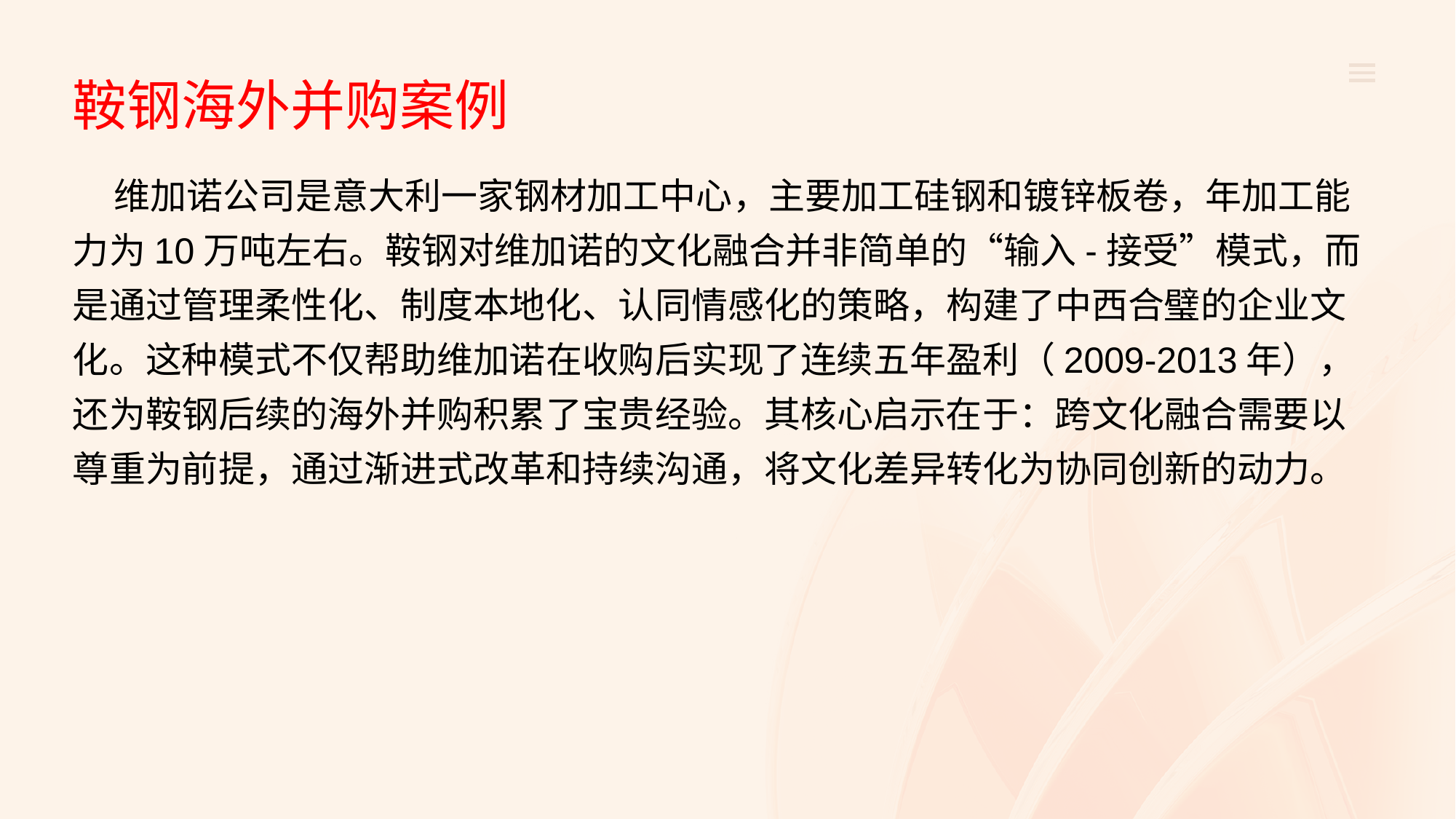

鞍钢海外并购案例
    维加诺公司是意大利一家钢材加工中心，主要加工硅钢和镀锌板卷，年加工能力为10万吨左右。鞍钢对维加诺的文化融合并非简单的“输入-接受”模式，而是通过管理柔性化、制度本地化、认同情感化的策略，构建了中西合璧的企业文化。这种模式不仅帮助维加诺在收购后实现了连续五年盈利（2009-2013年），还为鞍钢后续的海外并购积累了宝贵经验。其核心启示在于：跨文化融合需要以尊重为前提，通过渐进式改革和持续沟通，将文化差异转化为协同创新的动力。